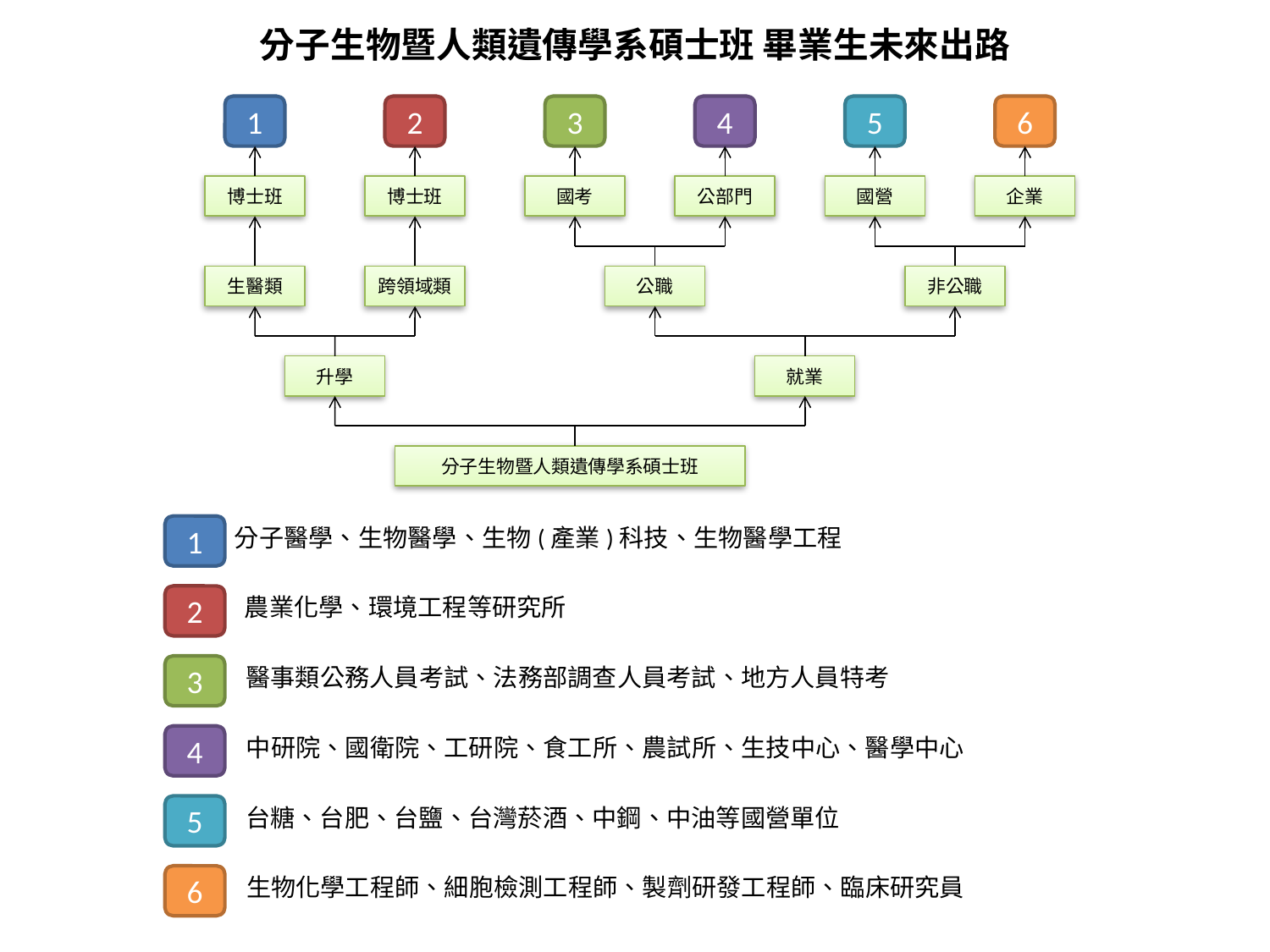

分子生物暨人類遺傳學系碩士班 畢業生未來出路
1
2
3
4
5
6
博士班
博士班
國考
公部門
國營
企業
生醫類
跨領域類
公職
非公職
升學
就業
分子生物暨人類遺傳學系碩士班
1
分子醫學、生物醫學、生物(產業)科技、生物醫學工程
2
農業化學、環境工程等研究所
3
醫事類公務人員考試、法務部調查人員考試、地方人員特考
4
中研院、國衛院、工研院、食工所、農試所、生技中心、醫學中心
5
台糖、台肥、台鹽、台灣菸酒、中鋼、中油等國營單位
6
生物化學工程師、細胞檢測工程師、製劑研發工程師、臨床研究員